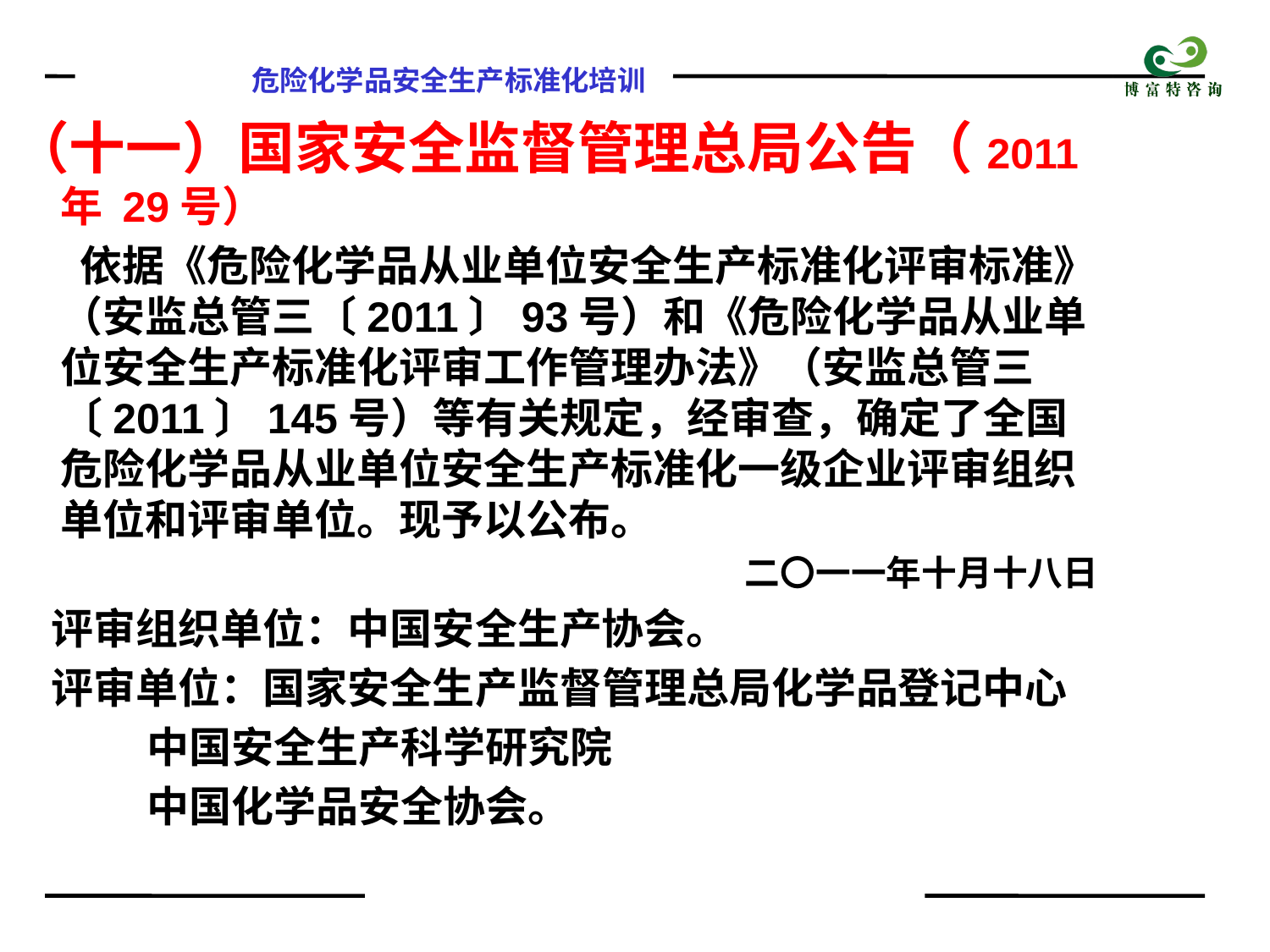

（十一）国家安全监督管理总局公告（2011年 29号）
      依据《危险化学品从业单位安全生产标准化评审标准》（安监总管三〔2011〕93号）和《危险化学品从业单位安全生产标准化评审工作管理办法》（安监总管三〔2011〕145号）等有关规定，经审查，确定了全国危险化学品从业单位安全生产标准化一级企业评审组织单位和评审单位。现予以公布。
二〇一一年十月十八日
   评审组织单位：中国安全生产协会。
   评审单位：国家安全生产监督管理总局化学品登记中心
             中国安全生产科学研究院
             中国化学品安全协会。